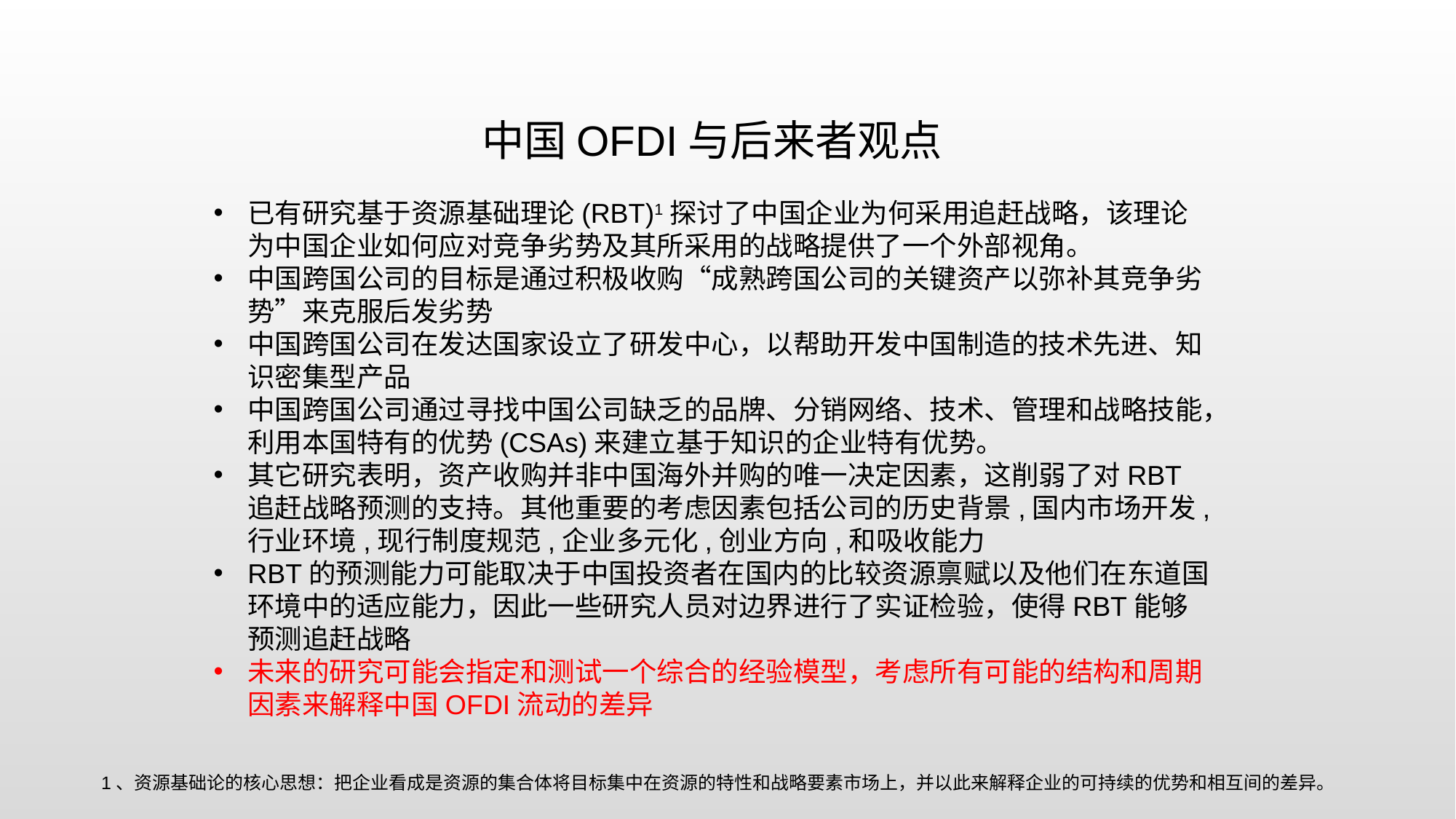

中国OFDI与后来者观点
已有研究基于资源基础理论(RBT)1探讨了中国企业为何采用追赶战略，该理论为中国企业如何应对竞争劣势及其所采用的战略提供了一个外部视角。
中国跨国公司的目标是通过积极收购“成熟跨国公司的关键资产以弥补其竞争劣势”来克服后发劣势
中国跨国公司在发达国家设立了研发中心，以帮助开发中国制造的技术先进、知识密集型产品
中国跨国公司通过寻找中国公司缺乏的品牌、分销网络、技术、管理和战略技能，利用本国特有的优势(CSAs)来建立基于知识的企业特有优势。
其它研究表明，资产收购并非中国海外并购的唯一决定因素，这削弱了对RBT追赶战略预测的支持。其他重要的考虑因素包括公司的历史背景,国内市场开发,行业环境,现行制度规范,企业多元化,创业方向,和吸收能力
RBT的预测能力可能取决于中国投资者在国内的比较资源禀赋以及他们在东道国环境中的适应能力，因此一些研究人员对边界进行了实证检验，使得RBT能够预测追赶战略
未来的研究可能会指定和测试一个综合的经验模型，考虑所有可能的结构和周期因素来解释中国OFDI流动的差异
1、资源基础论的核心思想：把企业看成是资源的集合体将目标集中在资源的特性和战略要素市场上，并以此来解释企业的可持续的优势和相互间的差异。